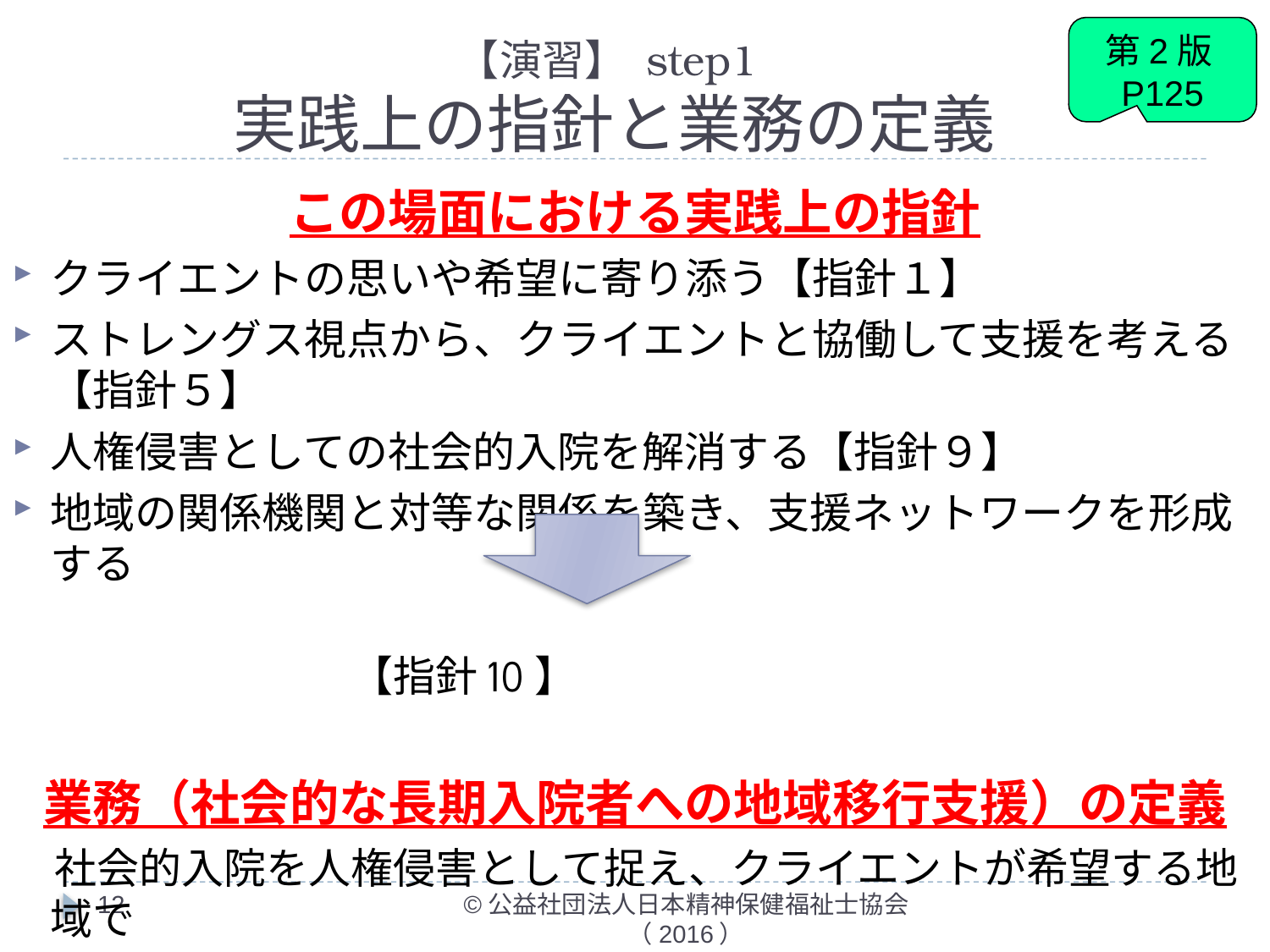

第2版  P125
# 【演習】 step1 実践上の指針と業務の定義
この場面における実践上の指針
クライエントの思いや希望に寄り添う【指針１】
ストレングス視点から、クライエントと協働して支援を考える【指針５】
人権侵害としての社会的入院を解消する【指針９】
地域の関係機関と対等な関係を築き、支援ネットワークを形成する
　　　　　　　　　　　　　　　　　　　　　　　　　　　　　　　　　　　　　【指針10】

業務（社会的な長期入院者への地域移行支援）の定義
　社会的入院を人権侵害として捉え、クライエントが希望する地域で
　望む生活を過ごせるように支援し、精神障害者の社会的復権を
　実現する。

12
©公益社団法人日本精神保健福祉士協会（2016）